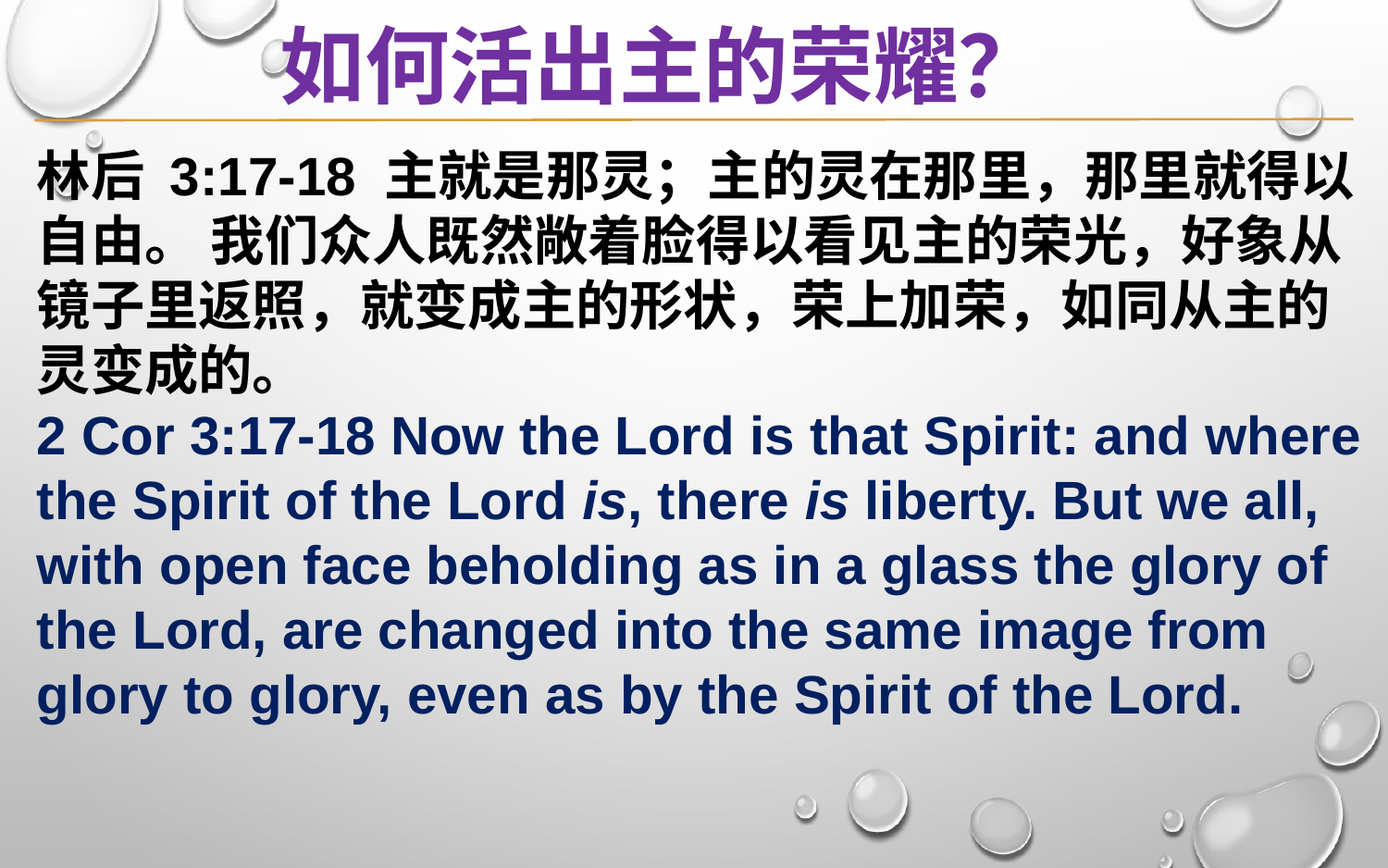

如何活出主的荣耀？
林后 3:17-18 主就是那灵；主的灵在那里，那里就得以自由。 我们众人既然敞着脸得以看见主的荣光，好象从镜子里返照，就变成主的形状，荣上加荣，如同从主的灵变成的。
2 Cor 3:17-18 Now the Lord is that Spirit: and where the Spirit of the Lord is, there is liberty. But we all, with open face beholding as in a glass the glory of the Lord, are changed into the same image from glory to glory, even as by the Spirit of the Lord.